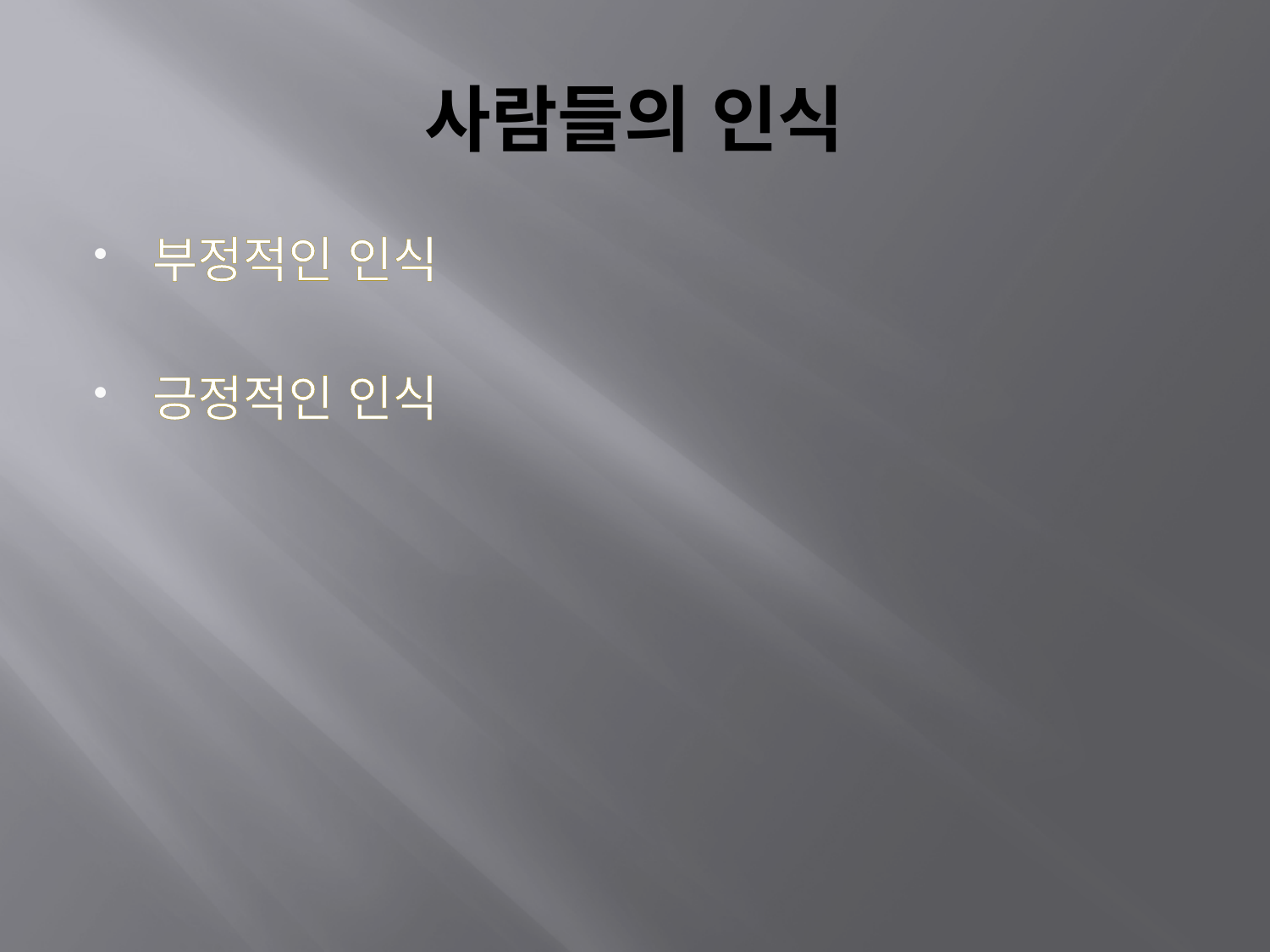

# 사람들의 인식
부정적인 인식

긍정적인 인식